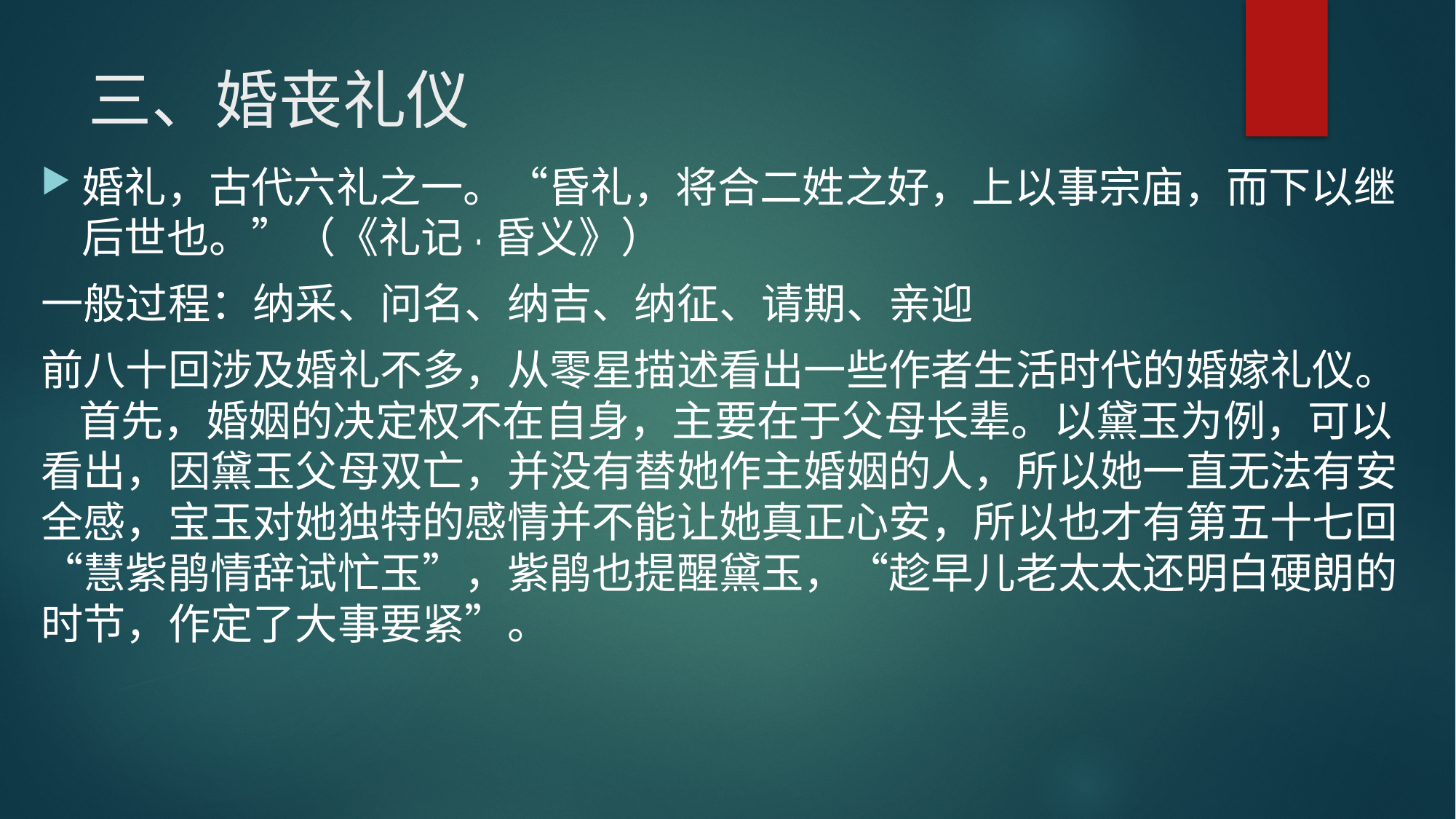

# 三、婚丧礼仪
婚礼，古代六礼之一。“昏礼，将合二姓之好，上以事宗庙，而下以继后世也。”（《礼记·昏义》）
一般过程：纳采、问名、纳吉、纳征、请期、亲迎
前八十回涉及婚礼不多，从零星描述看出一些作者生活时代的婚嫁礼仪。     首先，婚姻的决定权不在自身，主要在于父母长辈。以黛玉为例，可以看出，因黛玉父母双亡，并没有替她作主婚姻的人，所以她一直无法有安全感，宝玉对她独特的感情并不能让她真正心安，所以也才有第五十七回“慧紫鹃情辞试忙玉”，紫鹃也提醒黛玉，“趁早儿老太太还明白硬朗的时节，作定了大事要紧”。